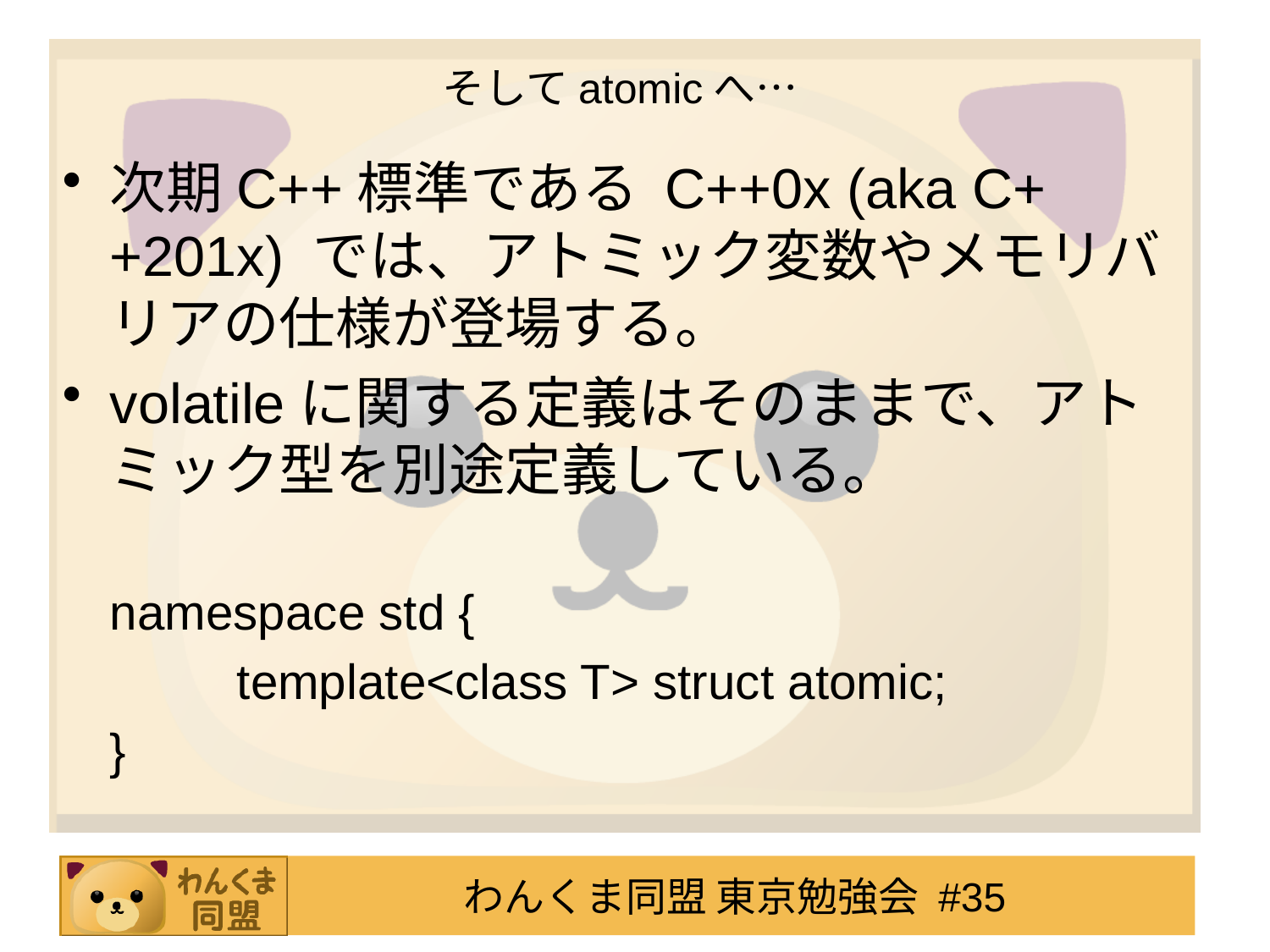

# そしてatomicへ…
次期C++標準である C++0x (aka C++201x) では、アトミック変数やメモリバリアの仕様が登場する。
volatileに関する定義はそのままで、アトミック型を別途定義している。

	namespace std {
		template<class T> struct atomic;
	}